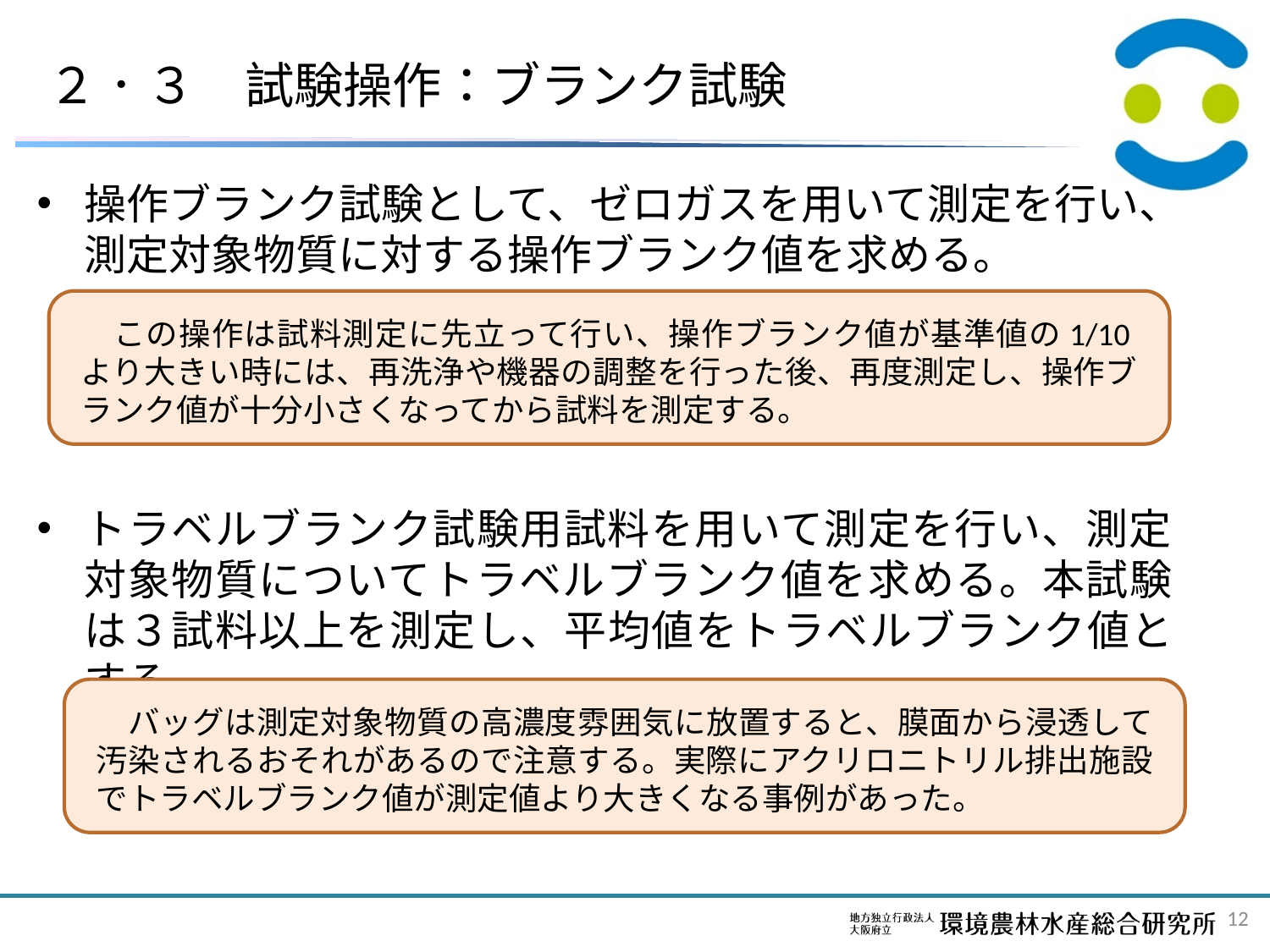

# ２．３　試験操作：ブランク試験
操作ブランク試験として、ゼロガスを用いて測定を行い、測定対象物質に対する操作ブランク値を求める。

　この操作は試料測定に先立って行い、操作ブランク値が基準値の1/10より大きい時には、再洗浄や機器の調整を行った後、再度測定し、操作ブランク値が十分小さくなってから試料を測定する。
トラベルブランク試験用試料を用いて測定を行い、測定対象物質についてトラベルブランク値を求める。本試験は３試料以上を測定し、平均値をトラベルブランク値とする。

　バッグは測定対象物質の高濃度雰囲気に放置すると、膜面から浸透して汚染されるおそれがあるので注意する。実際にアクリロニトリル排出施設でトラベルブランク値が測定値より大きくなる事例があった。
12